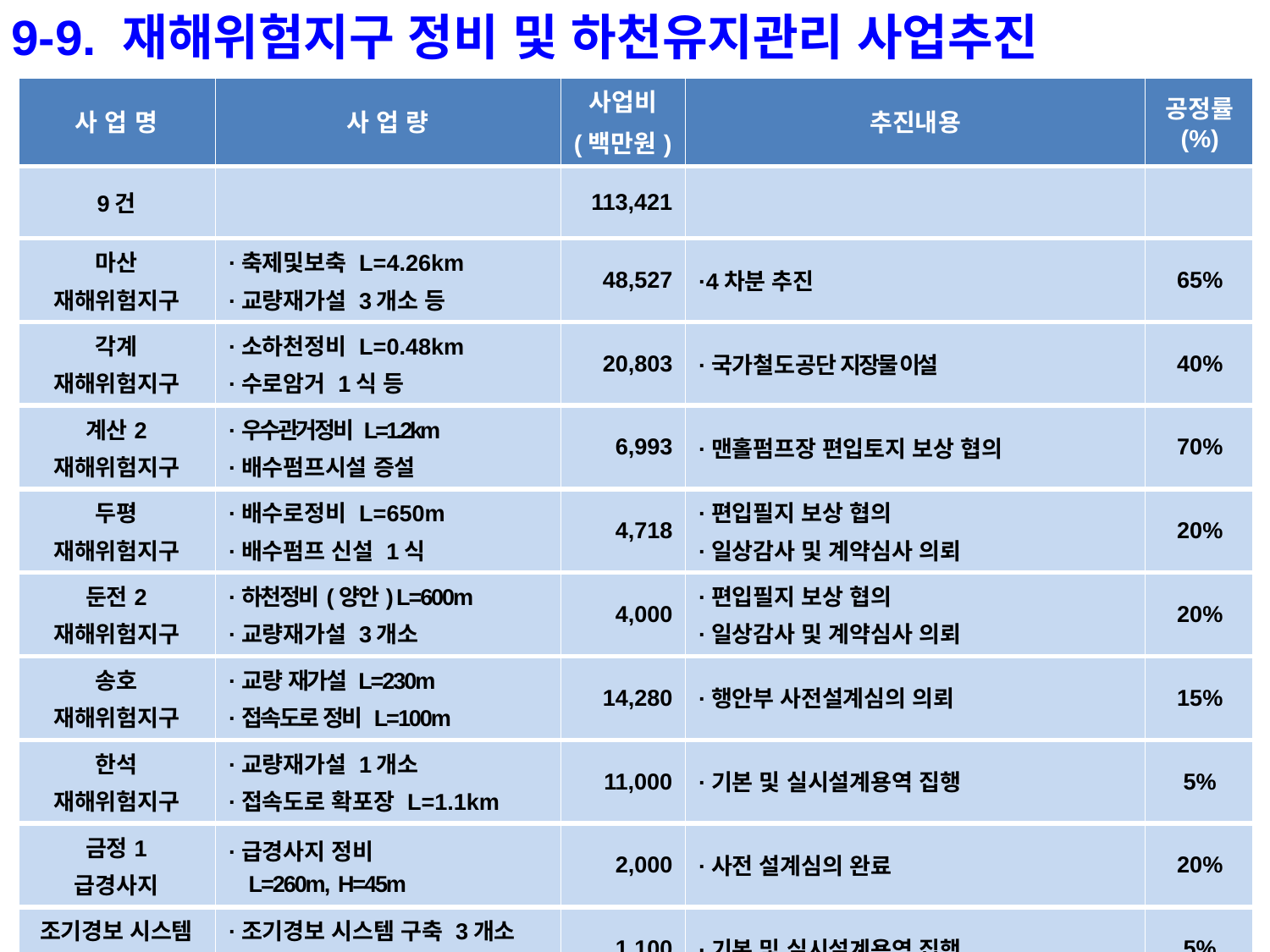

9-9. 재해위험지구 정비 및 하천유지관리 사업추진
| 사 업 명 | 사 업 량 | 사업비 (백만원) | 추진내용 | 공정률 (%) |
| --- | --- | --- | --- | --- |
| 9건 |  | 113,421 |  |  |
| 마산 재해위험지구 | ·축제및보축 L=4.26km ·교량재가설 3개소 등 | 48,527 | ·4차분 추진 | 65% |
| 각계 재해위험지구 | ·소하천정비 L=0.48km ·수로암거 1식 등 | 20,803 | ·국가철도공단 지장물 이설 | 40% |
| 계산2 재해위험지구 | ·우수관거정비 L=1.2km ·배수펌프시설 증설 | 6,993 | ·맨홀펌프장 편입토지 보상 협의 | 70% |
| 두평 재해위험지구 | ·배수로정비 L=650m ·배수펌프 신설 1식 | 4,718 | ·편입필지 보상 협의 ·일상감사 및 계약심사 의뢰 | 20% |
| 둔전2 재해위험지구 | ·하천정비(양안) L=600m ·교량재가설 3개소 | 4,000 | ·편입필지 보상 협의 ·일상감사 및 계약심사 의뢰 | 20% |
| 송호 재해위험지구 | ·교량 재가설 L=230m ·접속도로 정비 L=100m | 14,280 | ·행안부 사전설계심의 의뢰 | 15% |
| 한석 재해위험지구 | ·교량재가설 1개소 ·접속도로 확포장 L=1.1km | 11,000 | ·기본 및 실시설계용역 집행 | 5% |
| 금정1 급경사지 | ·급경사지 정비 L=260m, H=45m | 2,000 | ·사전 설계심의 완료 | 20% |
| 조기경보 시스템 구축사업 | ·조기경보 시스템 구축 3개소 (구촌, 도동, 매천지구) | 1,100 | ·기본 및 실시설계용역 집행 | 5% |